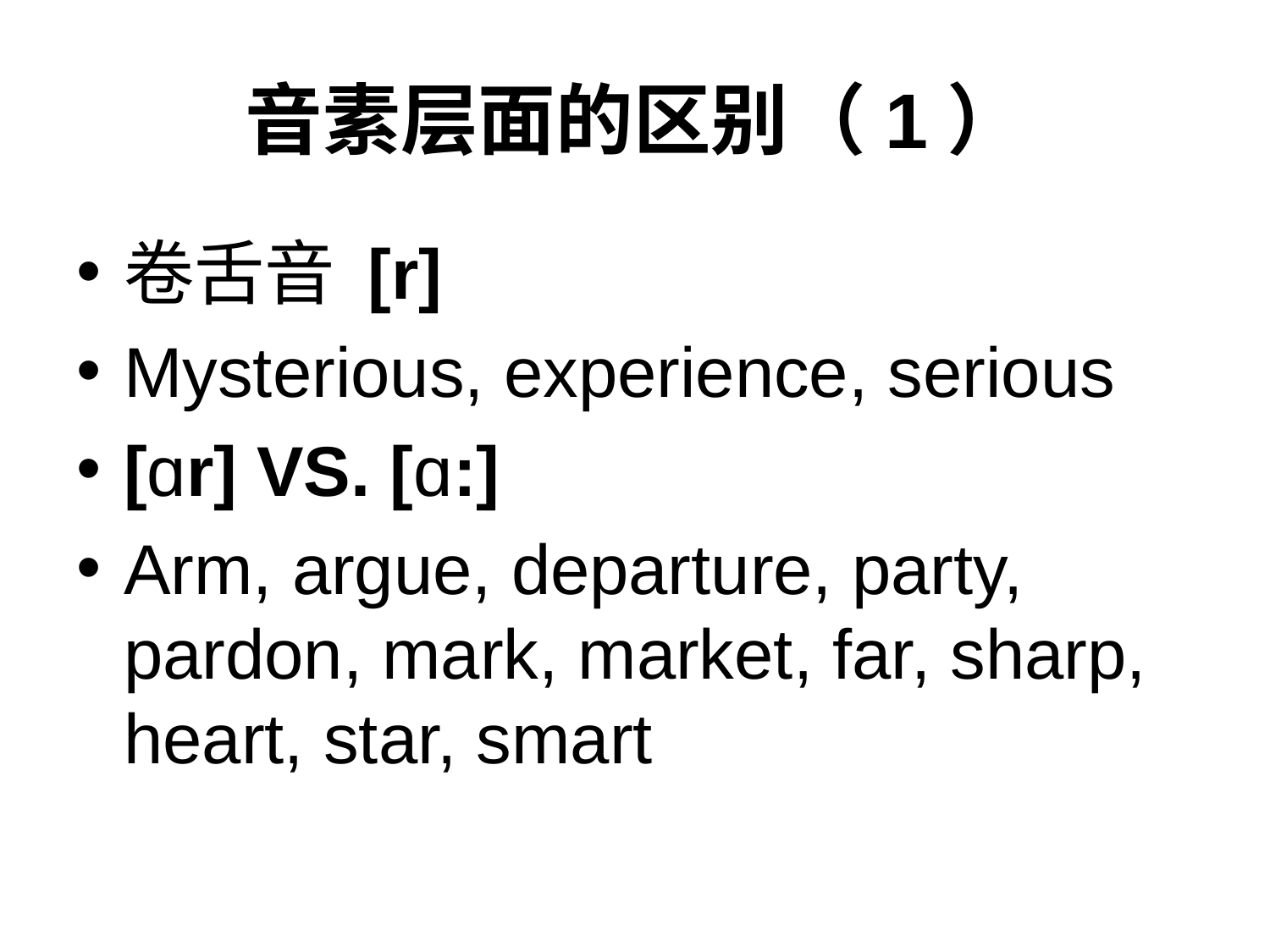

# 音素层面的区别（1）
卷舌音 [r]
Mysterious, experience, serious
[ɑr] VS. [ɑ:]
Arm, argue, departure, party, pardon, mark, market, far, sharp, heart, star, smart